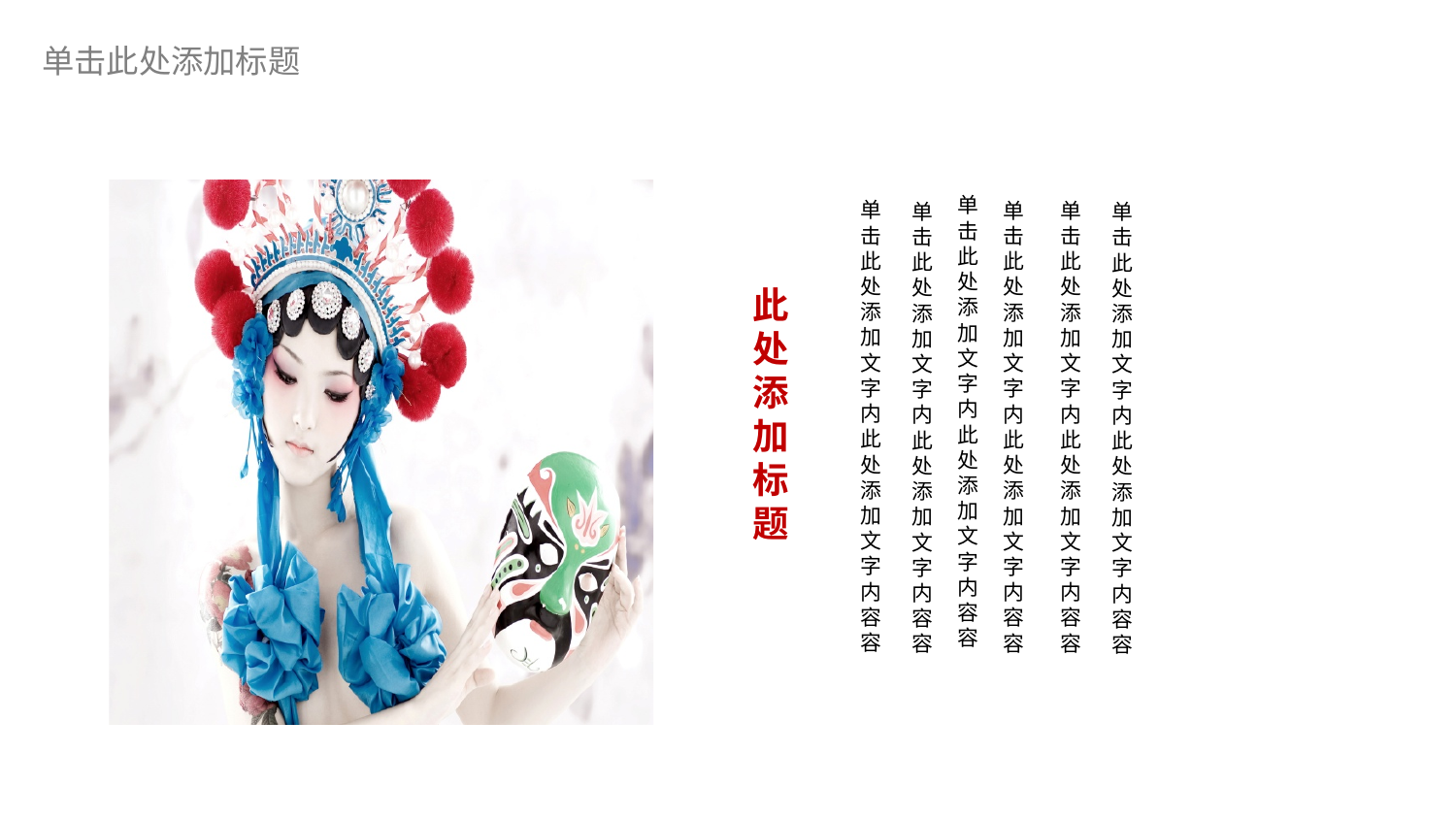

单击此处添加文字内此处添加文字内容容
  单击此处添加文字内此处添加文字内容容
  单击此处添加文字内此处添加文字内容容
    单击此处添加文字内此处添加文字内容容
  单击此处添加文字内此处添加文字内容容
  单击此处添加文字内此处添加文字内容容
 此处添加标题